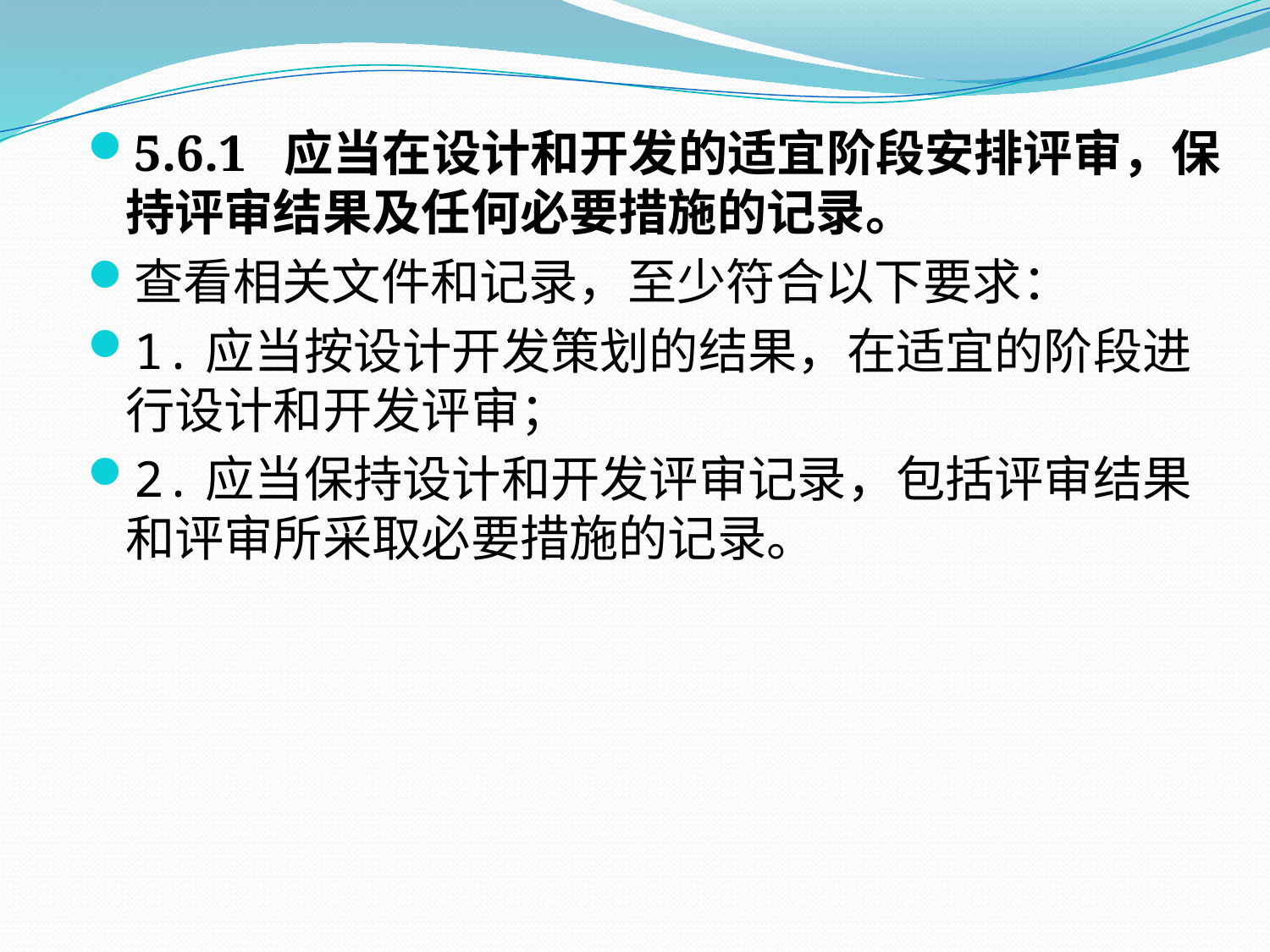

5.6.1  应当在设计和开发的适宜阶段安排评审，保持评审结果及任何必要措施的记录。
查看相关文件和记录，至少符合以下要求：
1.应当按设计开发策划的结果，在适宜的阶段进行设计和开发评审；
2.应当保持设计和开发评审记录，包括评审结果和评审所采取必要措施的记录。